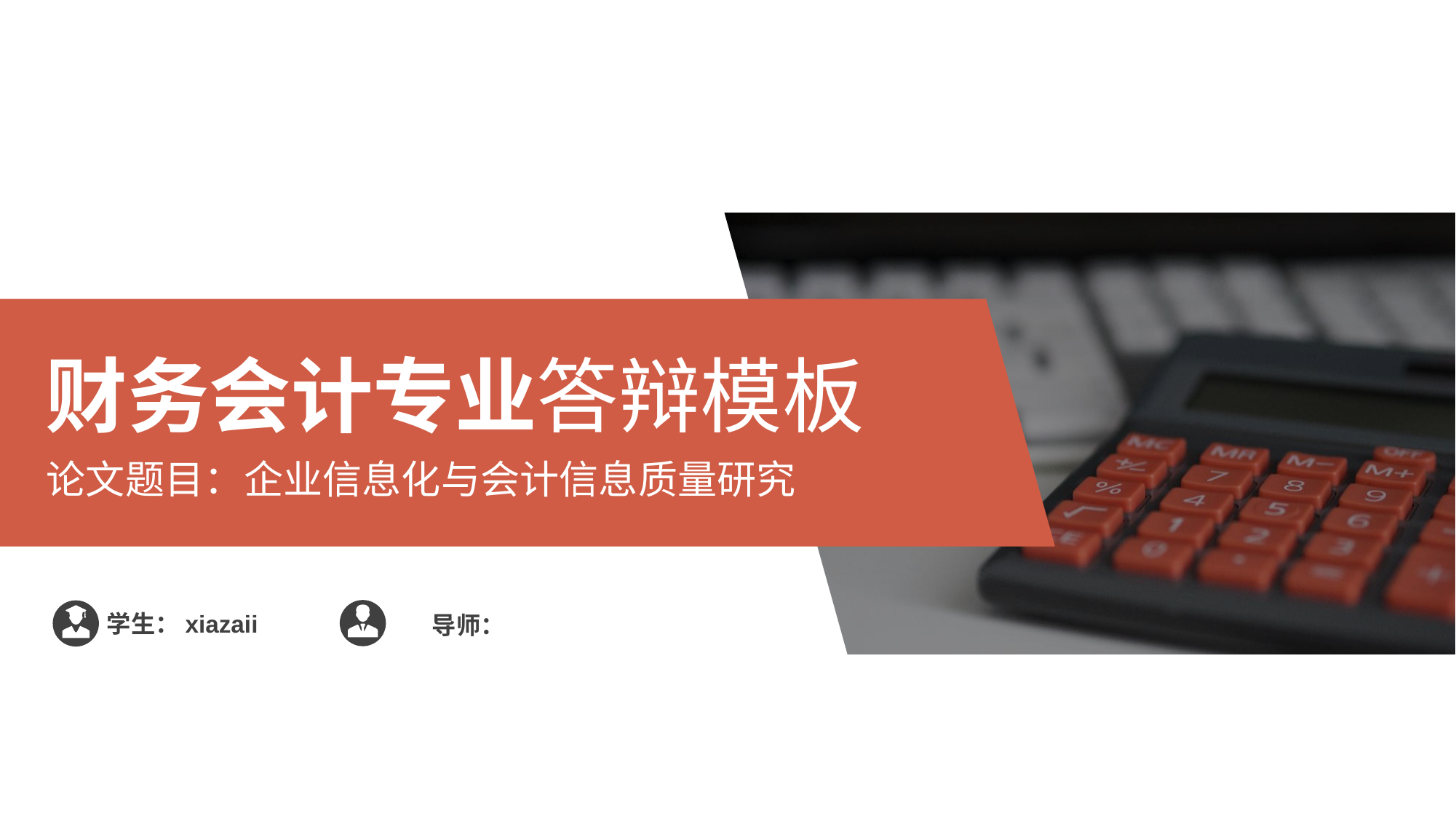

财务会计专业答辩模板
论文题目：企业信息化与会计信息质量研究

学生：xiazaii

导师：